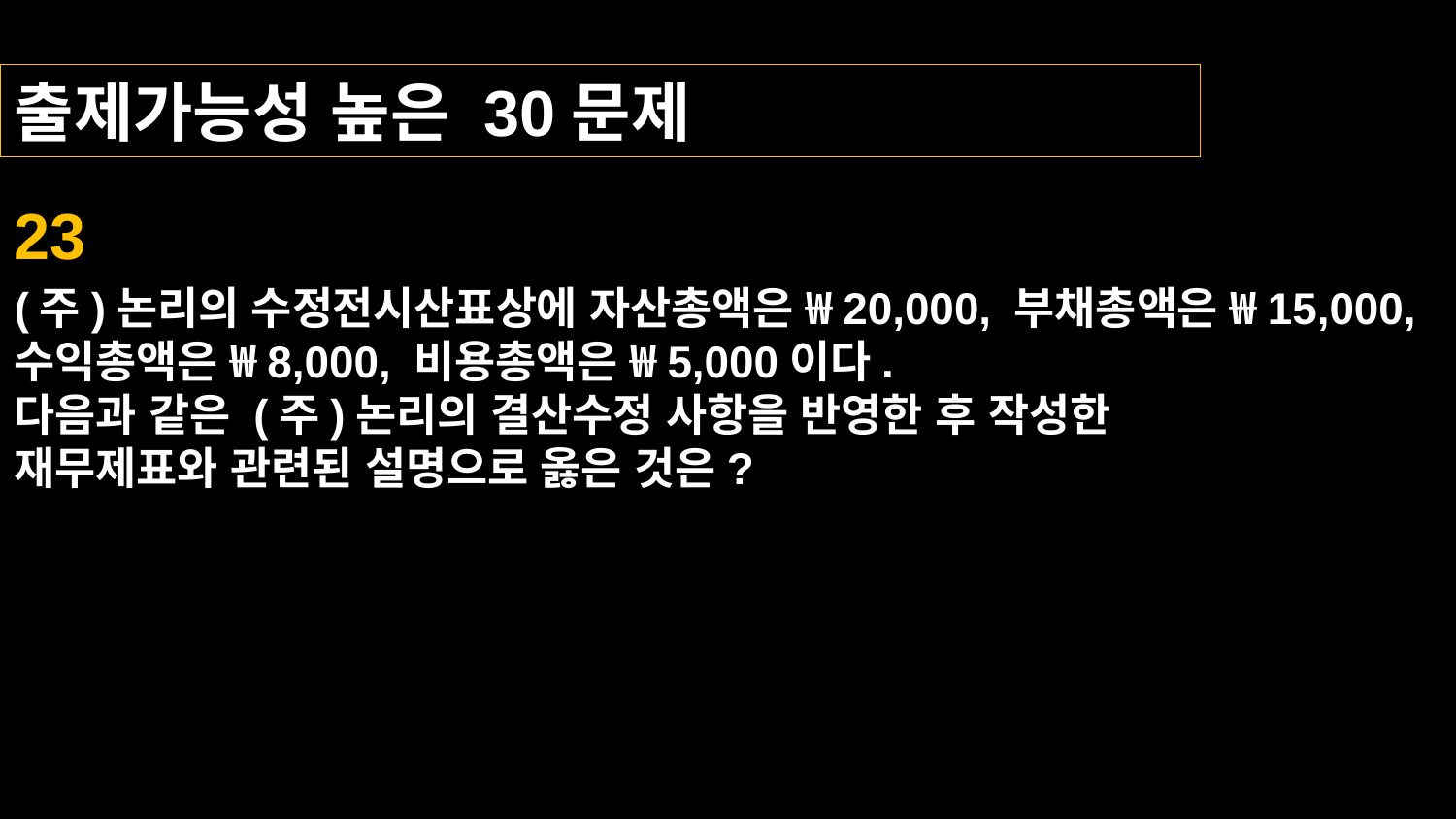

출제가능성 높은 30문제
23
(주)논리의 수정전시산표상에 자산총액은 ₩20,000, 부채총액은 ₩15,000, 수익총액은 ₩8,000, 비용총액은 ₩5,000이다.
다음과 같은 (주)논리의 결산수정 사항을 반영한 후 작성한
재무제표와 관련된 설명으로 옳은 것은?